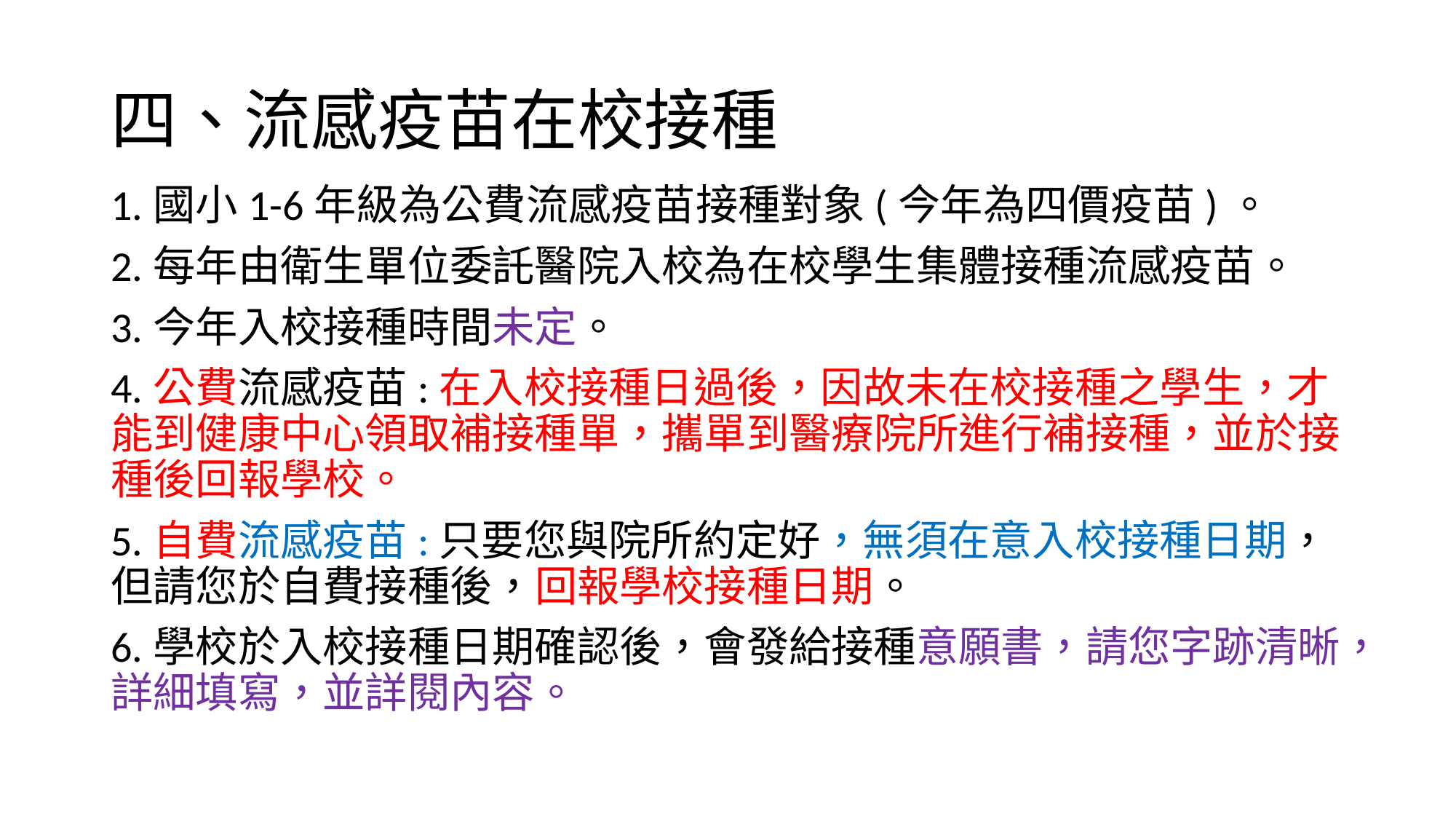

# 四、流感疫苗在校接種
1.國小1-6年級為公費流感疫苗接種對象(今年為四價疫苗)。
2.每年由衛生單位委託醫院入校為在校學生集體接種流感疫苗。
3.今年入校接種時間未定。
4.公費流感疫苗:在入校接種日過後，因故未在校接種之學生，才能到健康中心領取補接種單，攜單到醫療院所進行補接種，並於接種後回報學校。
5.自費流感疫苗:只要您與院所約定好，無須在意入校接種日期，但請您於自費接種後，回報學校接種日期。
6.學校於入校接種日期確認後，會發給接種意願書，請您字跡清晰，詳細填寫，並詳閱內容。